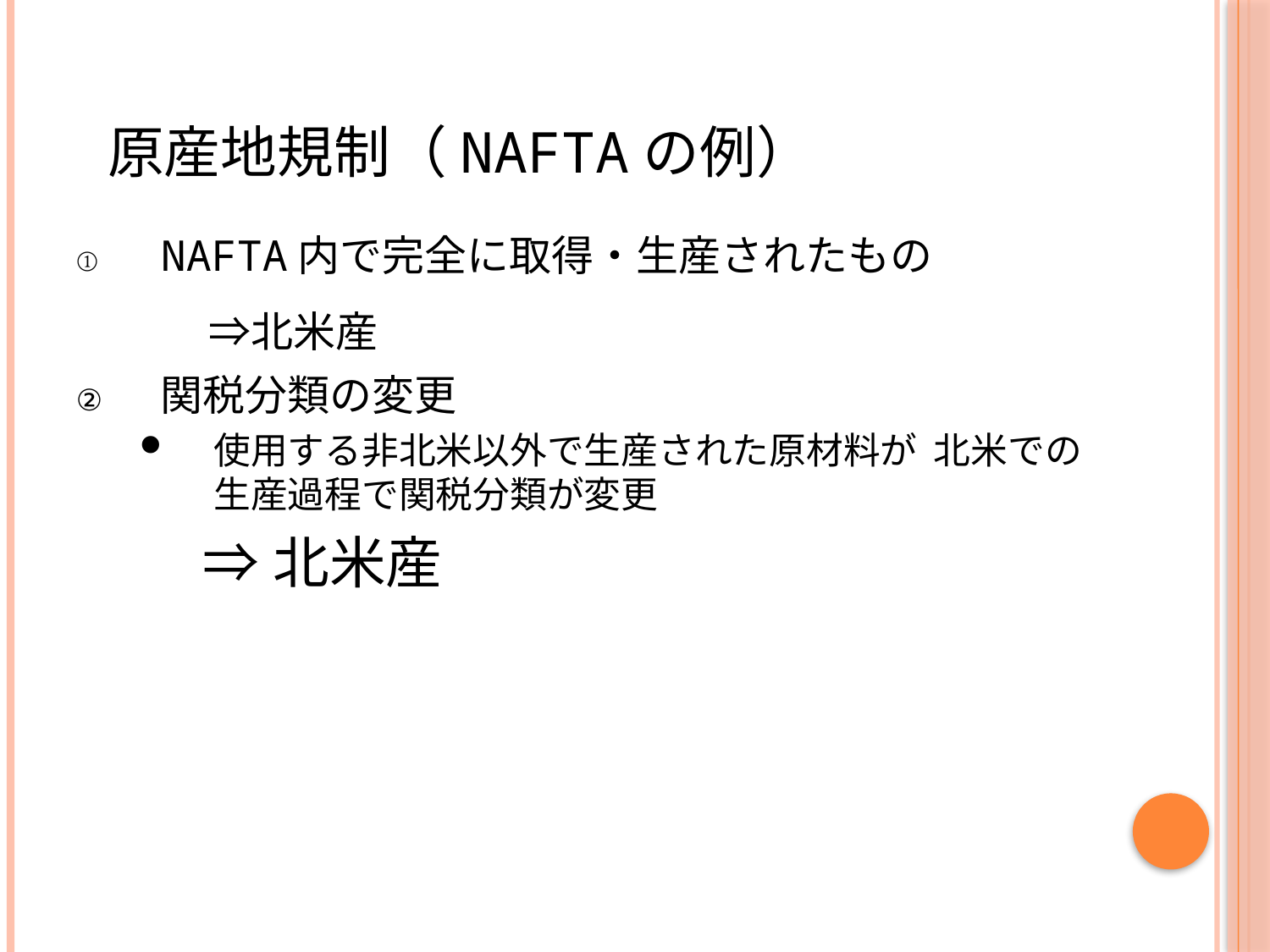

# 原産地規制（NAFTAの例）
NAFTA内で完全に取得・生産されたもの
　 ⇒北米産
関税分類の変更
使用する非北米以外で生産された原材料が  北米での生産過程で関税分類が変更
⇒北米産